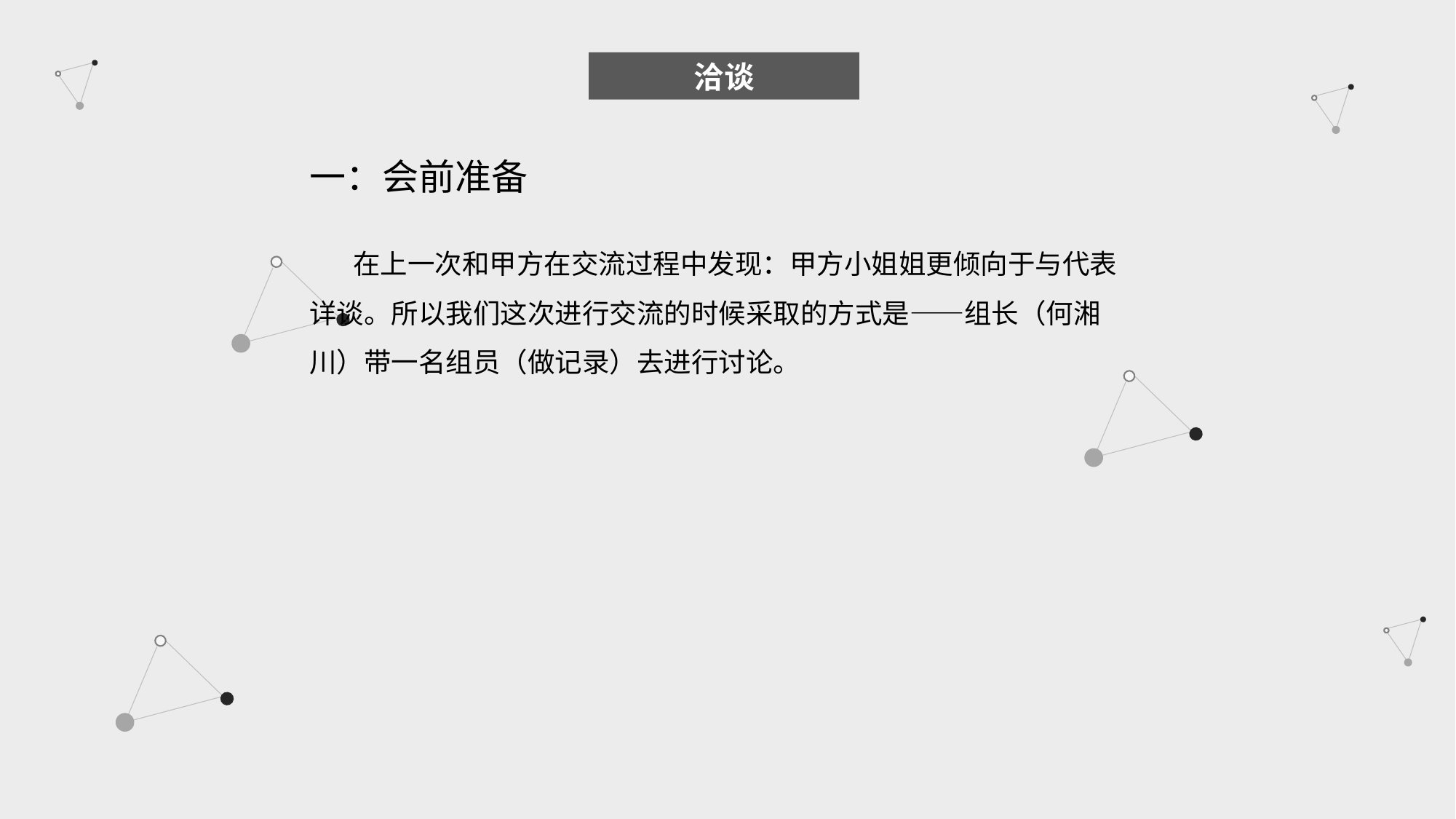

洽谈

一：会前准备

      在上一次和甲方在交流过程中发现：甲方小姐姐更倾向于与代表详谈。所以我们这次进行交流的时候采取的方式是——组长（何湘川）带一名组员（做记录）去进行讨论。